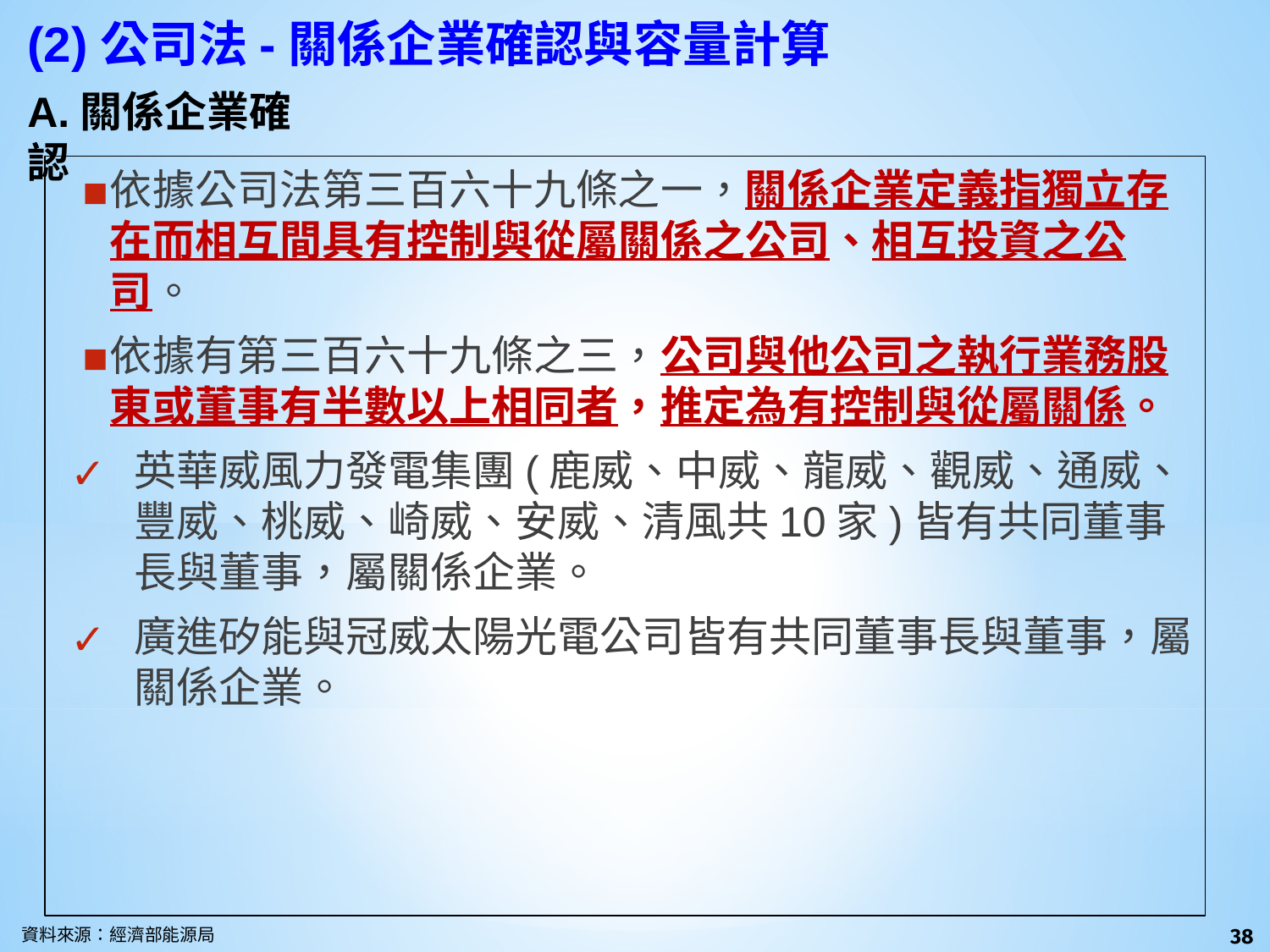

(2)公司法-關係企業確認與容量計算
A.關係企業確認
依據公司法第三百六十九條之一，關係企業定義指獨立存在而相互間具有控制與從屬關係之公司、相互投資之公司。
依據有第三百六十九條之三，公司與他公司之執行業務股東或董事有半數以上相同者，推定為有控制與從屬關係。
英華威風力發電集團(鹿威、中威、龍威、觀威、通威、豐威、桃威、崎威、安威、清風共10家)皆有共同董事長與董事，屬關係企業。
廣進矽能與冠威太陽光電公司皆有共同董事長與董事，屬關係企業。

資料來源：經濟部能源局
38